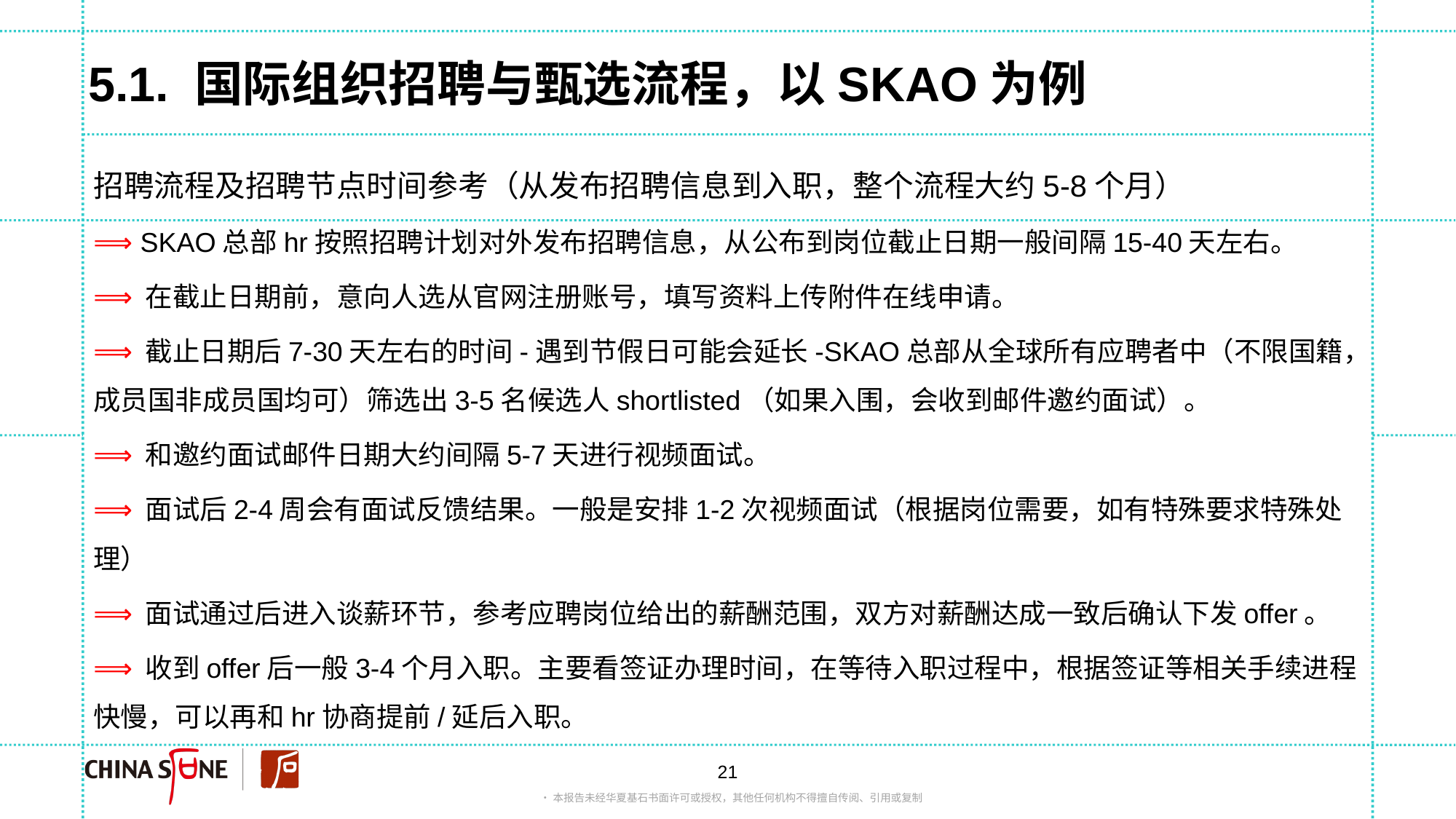

# 5.1. 国际组织招聘与甄选流程，以SKAO为例
招聘流程及招聘节点时间参考（从发布招聘信息到入职，整个流程大约5-8个月）
⟹ SKAO总部hr按照招聘计划对外发布招聘信息，从公布到岗位截止日期一般间隔15-40天左右。
⟹ 在截止日期前，意向人选从官网注册账号，填写资料上传附件在线申请。
⟹ 截止日期后7-30天左右的时间-遇到节假日可能会延长-SKAO总部从全球所有应聘者中（不限国籍，成员国非成员国均可）筛选出3-5名候选人shortlisted（如果入围，会收到邮件邀约面试）。
⟹ 和邀约面试邮件日期大约间隔5-7天进行视频面试。
⟹ 面试后2-4周会有面试反馈结果。一般是安排1-2次视频面试（根据岗位需要，如有特殊要求特殊处理）
⟹ 面试通过后进入谈薪环节，参考应聘岗位给出的薪酬范围，双方对薪酬达成一致后确认下发offer。
⟹ 收到offer后一般3-4个月入职。主要看签证办理时间，在等待入职过程中，根据签证等相关手续进程快慢，可以再和hr协商提前/延后入职。